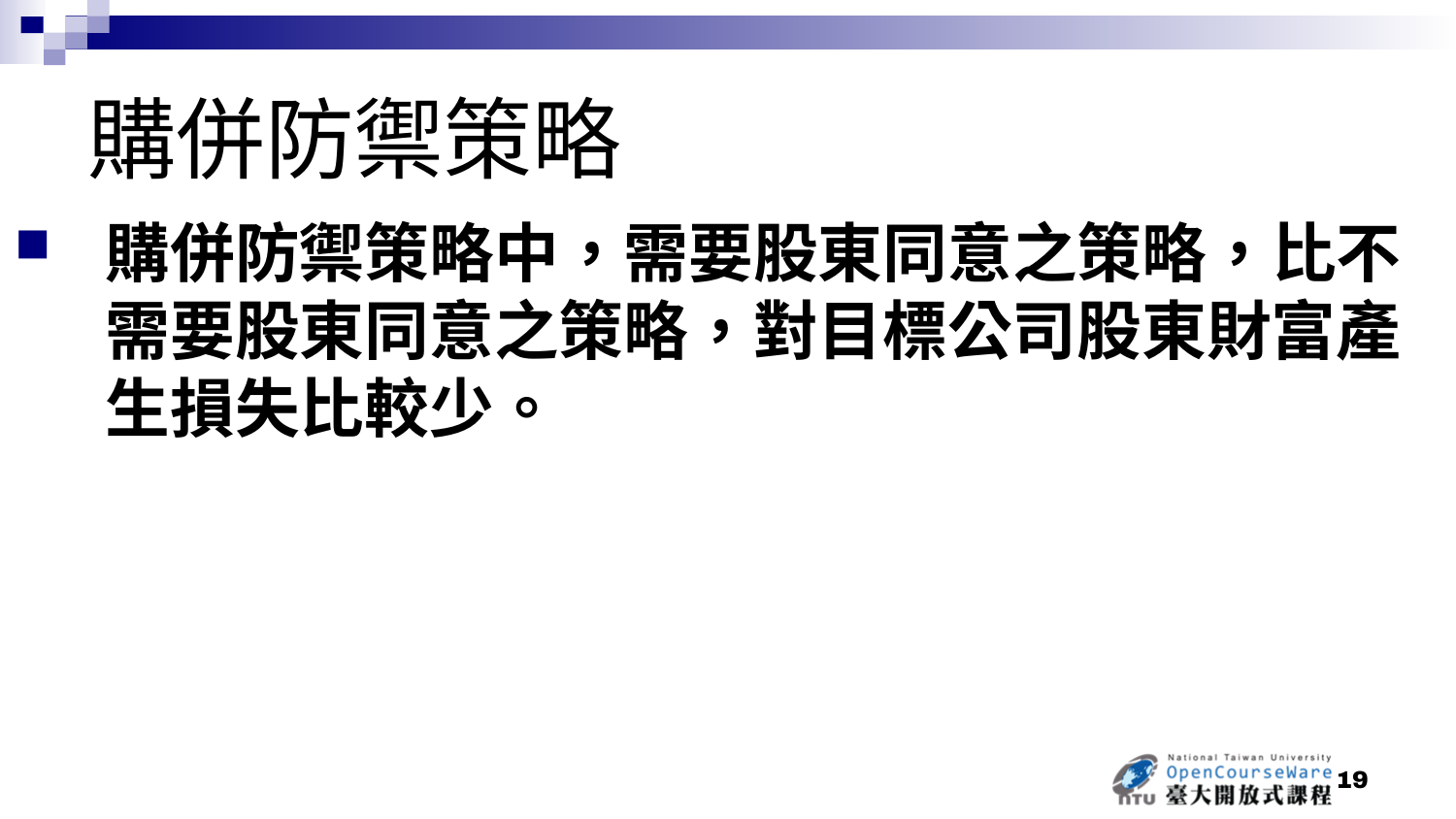

# 購併防禦策略
購併防禦策略中，需要股東同意之策略，比不需要股東同意之策略，對目標公司股東財富產生損失比較少。
19